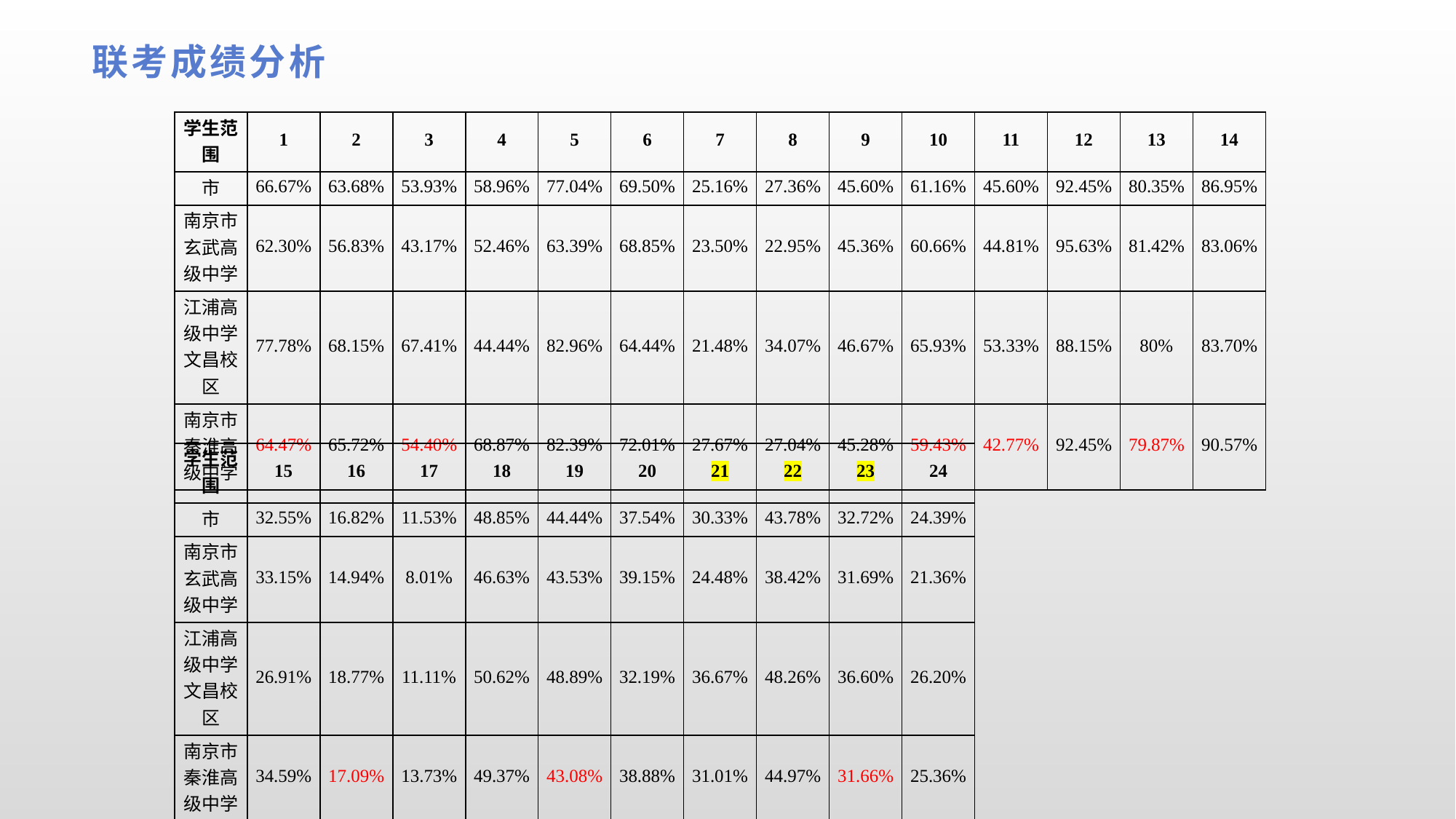

联考成绩分析
| 学生范围 | 1 | 2 | 3 | 4 | 5 | 6 | 7 | 8 | 9 | 10 | 11 | 12 | 13 | 14 |
| --- | --- | --- | --- | --- | --- | --- | --- | --- | --- | --- | --- | --- | --- | --- |
| 市 | 66.67% | 63.68% | 53.93% | 58.96% | 77.04% | 69.50% | 25.16% | 27.36% | 45.60% | 61.16% | 45.60% | 92.45% | 80.35% | 86.95% |
| 南京市玄武高级中学 | 62.30% | 56.83% | 43.17% | 52.46% | 63.39% | 68.85% | 23.50% | 22.95% | 45.36% | 60.66% | 44.81% | 95.63% | 81.42% | 83.06% |
| 江浦高级中学文昌校区 | 77.78% | 68.15% | 67.41% | 44.44% | 82.96% | 64.44% | 21.48% | 34.07% | 46.67% | 65.93% | 53.33% | 88.15% | 80% | 83.70% |
| 南京市秦淮高级中学 | 64.47% | 65.72% | 54.40% | 68.87% | 82.39% | 72.01% | 27.67% | 27.04% | 45.28% | 59.43% | 42.77% | 92.45% | 79.87% | 90.57% |
| 学生范围 | 15 | 16 | 17 | 18 | 19 | 20 | 21 | 22 | 23 | 24 |
| --- | --- | --- | --- | --- | --- | --- | --- | --- | --- | --- |
| 市 | 32.55% | 16.82% | 11.53% | 48.85% | 44.44% | 37.54% | 30.33% | 43.78% | 32.72% | 24.39% |
| 南京市玄武高级中学 | 33.15% | 14.94% | 8.01% | 46.63% | 43.53% | 39.15% | 24.48% | 38.42% | 31.69% | 21.36% |
| 江浦高级中学文昌校区 | 26.91% | 18.77% | 11.11% | 50.62% | 48.89% | 32.19% | 36.67% | 48.26% | 36.60% | 26.20% |
| 南京市秦淮高级中学 | 34.59% | 17.09% | 13.73% | 49.37% | 43.08% | 38.88% | 31.01% | 44.97% | 31.66% | 25.36% |